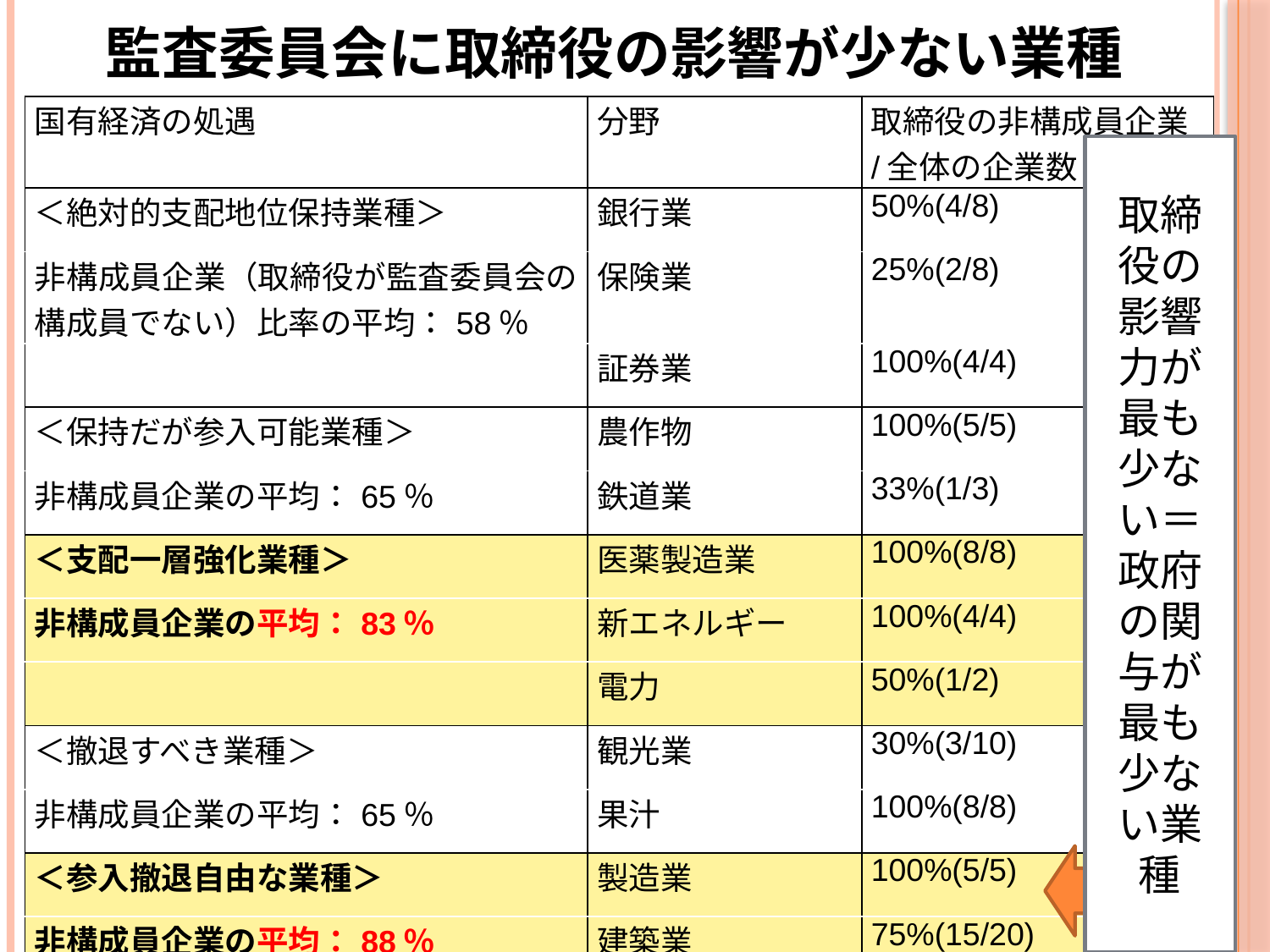

監査委員会に取締役の影響が少ない業種
| 国有経済の処遇 | 分野 | 取締役の非構成員企業 /全体の企業数 |
| --- | --- | --- |
| ＜絶対的支配地位保持業種＞ | 銀行業 | 50%(4/8) |
| 非構成員企業（取締役が監査委員会の構成員でない）比率の平均：58％ | 保険業 | 25%(2/8) |
|  | 証券業 | 100%(4/4) |
| ＜保持だが参入可能業種＞ | 農作物 | 100%(5/5) |
| 非構成員企業の平均：65％ | 鉄道業 | 33%(1/3) |
| ＜支配一層強化業種＞ | 医薬製造業 | 100%(8/8) |
| 非構成員企業の平均：83％ | 新エネルギー | 100%(4/4) |
|  | 電力 | 50%(1/2) |
| ＜撤退すべき業種＞ | 観光業 | 30%(3/10) |
| 非構成員企業の平均：65％ | 果汁 | 100%(8/8) |
| ＜参入撤退自由な業種＞ | 製造業 | 100%(5/5) |
| 非構成員企業の平均：88％ | 建築業 | 75%(15/20) |
取締役の影響力が最も少ない＝政府の関与が最も少ない業種

11